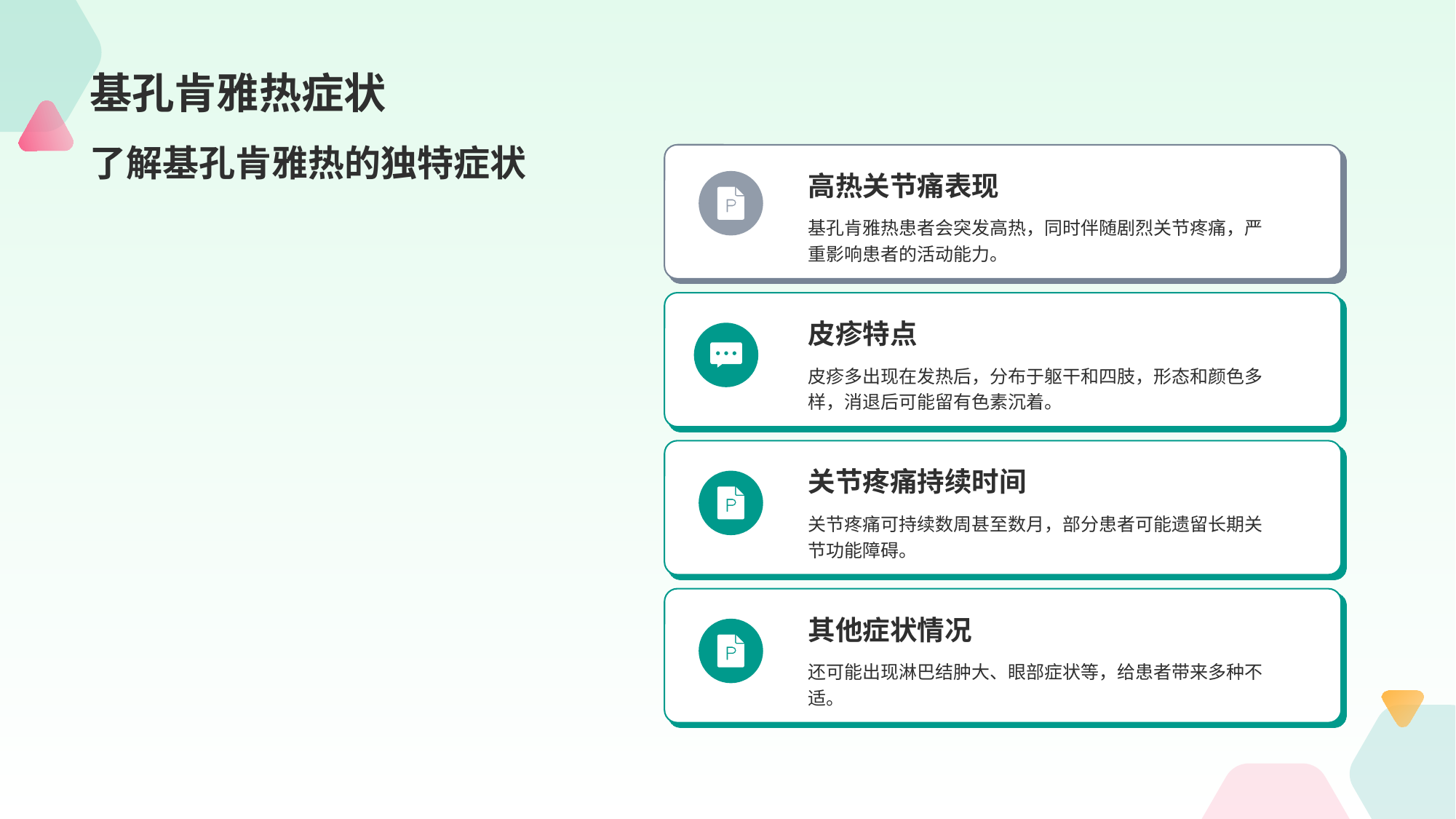

# 基孔肯雅热症状
了解基孔肯雅热的独特症状

高热关节痛表现

基孔肯雅热患者会突发高热，同时伴随剧烈关节疼痛，严重影响患者的活动能力。

皮疹特点

皮疹多出现在发热后，分布于躯干和四肢，形态和颜色多样，消退后可能留有色素沉着。

关节疼痛持续时间

关节疼痛可持续数周甚至数月，部分患者可能遗留长期关节功能障碍。

其他症状情况

还可能出现淋巴结肿大、眼部症状等，给患者带来多种不适。